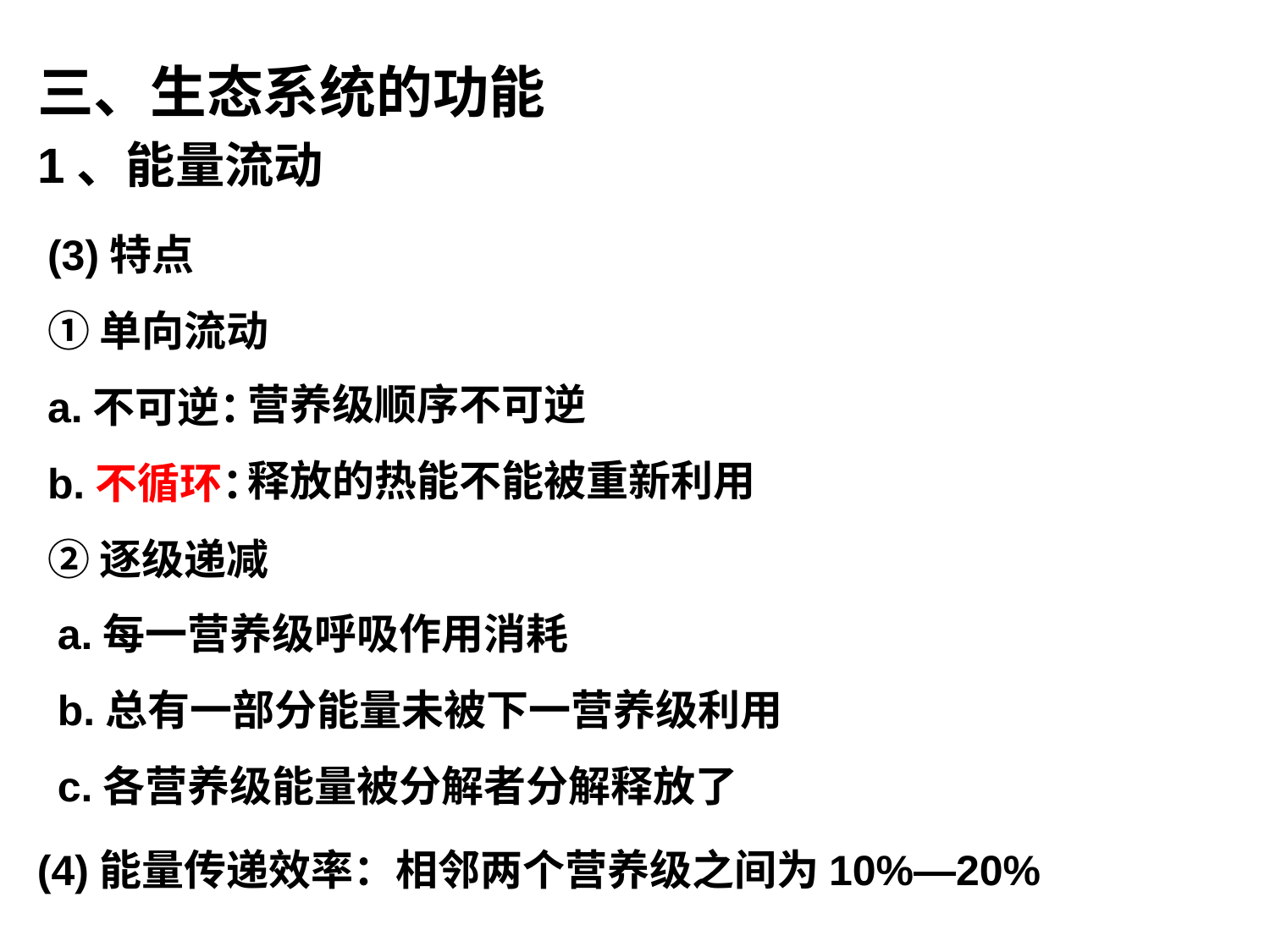

三、生态系统的功能
1、能量流动
(3)特点
①单向流动
a.不可逆：
b.不循环：
②逐级递减

营养级顺序不可逆
释放的热能不能被重新利用

a.每一营养级呼吸作用消耗
b.总有一部分能量未被下一营养级利用
c.各营养级能量被分解者分解释放了

(4)能量传递效率：相邻两个营养级之间为10%—20%